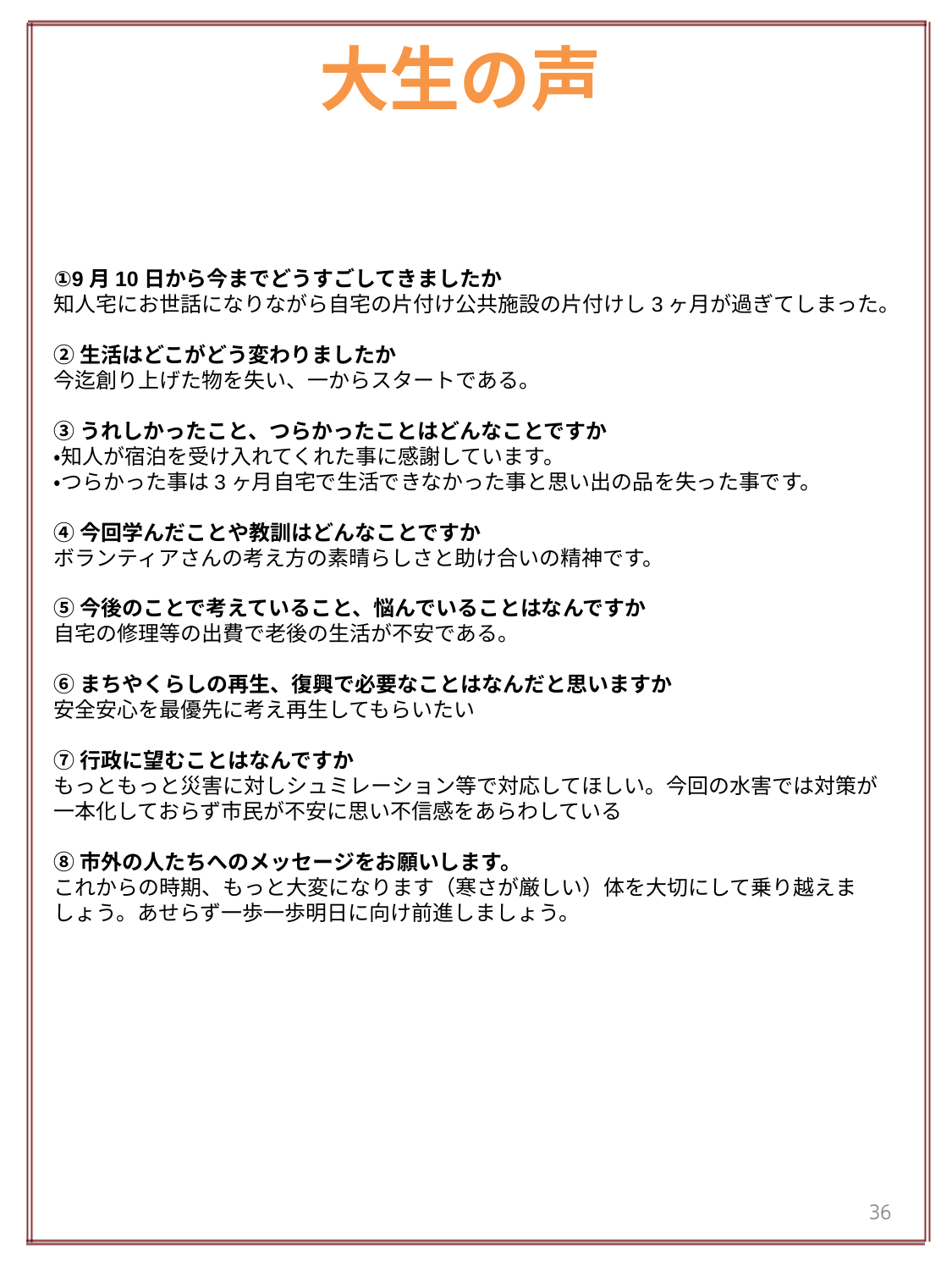

# 大生の声
①9月10日から今までどうすごしてきましたか
知人宅にお世話になりながら自宅の片付け公共施設の片付けし3ヶ月が過ぎてしまった。

②生活はどこがどう変わりましたか
今迄創り上げた物を失い、一からスタートである。

③うれしかったこと、つらかったことはどんなことですか
・知人が宿泊を受け入れてくれた事に感謝しています。
・つらかった事は3ヶ月自宅で生活できなかった事と思い出の品を失った事です。

④今回学んだことや教訓はどんなことですか
ボランティアさんの考え方の素晴らしさと助け合いの精神です。

⑤今後のことで考えていること、悩んでいることはなんですか
自宅の修理等の出費で老後の生活が不安である。

⑥まちやくらしの再生、復興で必要なことはなんだと思いますか
安全安心を最優先に考え再生してもらいたい

⑦行政に望むことはなんですか
もっともっと災害に対しシュミレーション等で対応してほしい。今回の水害では対策が一本化しておらず市民が不安に思い不信感をあらわしている

⑧市外の人たちへのメッセージをお願いします。
これからの時期、もっと大変になります（寒さが厳しい）体を大切にして乗り越えましょう。あせらず一歩一歩明日に向け前進しましょう。

36